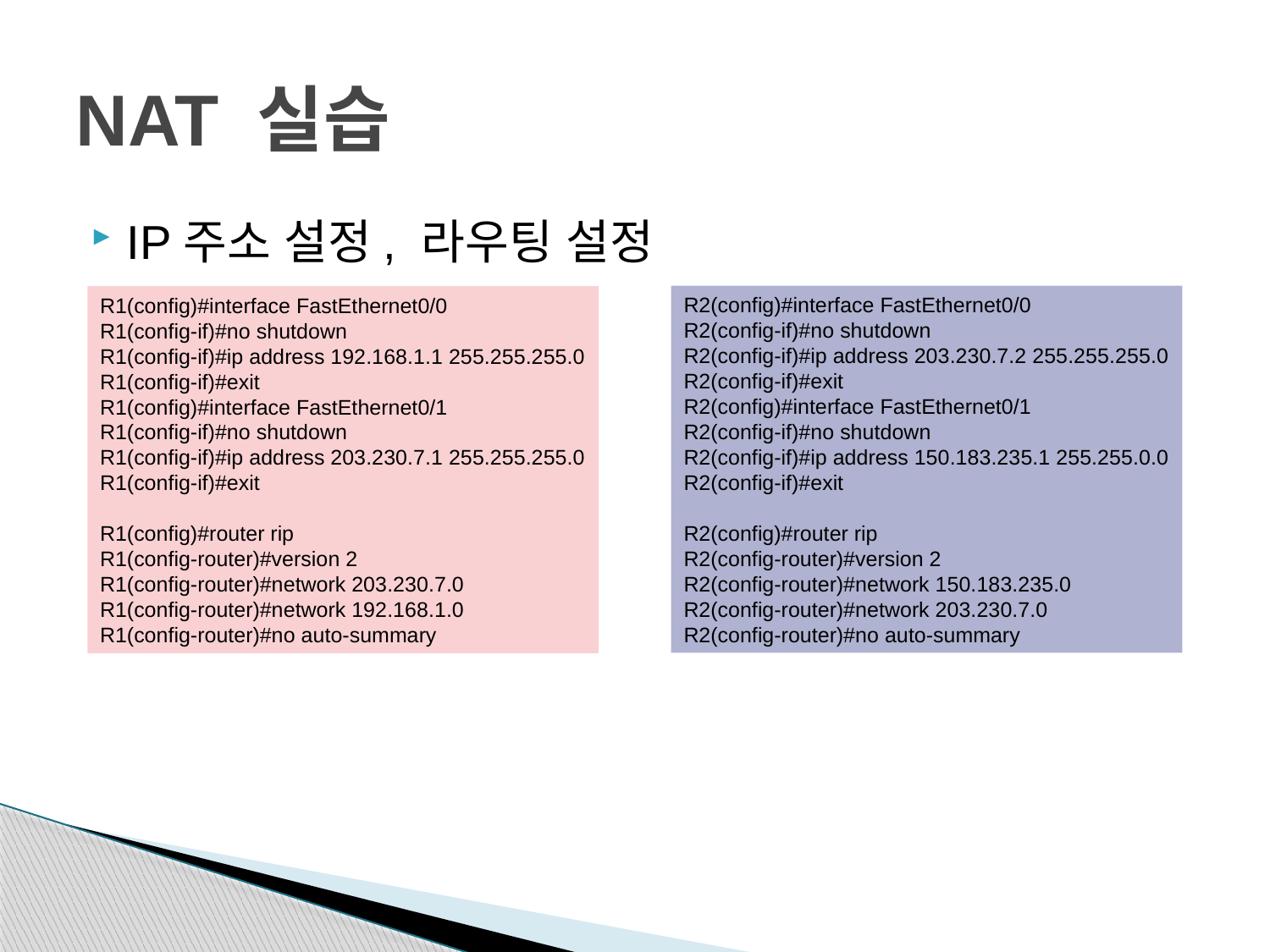

# NAT 실습
IP주소 설정, 라우팅 설정

R2(config)#interface FastEthernet0/0
R2(config-if)#no shutdown
R2(config-if)#ip address 203.230.7.2 255.255.255.0
R2(config-if)#exit
R2(config)#interface FastEthernet0/1
R2(config-if)#no shutdown
R2(config-if)#ip address 150.183.235.1 255.255.0.0
R2(config-if)#exit

R2(config)#router rip
R2(config-router)#version 2
R2(config-router)#network 150.183.235.0
R2(config-router)#network 203.230.7.0
R2(config-router)#no auto-summary
R1(config)#interface FastEthernet0/0
R1(config-if)#no shutdown
R1(config-if)#ip address 192.168.1.1 255.255.255.0
R1(config-if)#exit
R1(config)#interface FastEthernet0/1
R1(config-if)#no shutdown
R1(config-if)#ip address 203.230.7.1 255.255.255.0
R1(config-if)#exit

R1(config)#router rip
R1(config-router)#version 2
R1(config-router)#network 203.230.7.0
R1(config-router)#network 192.168.1.0
R1(config-router)#no auto-summary